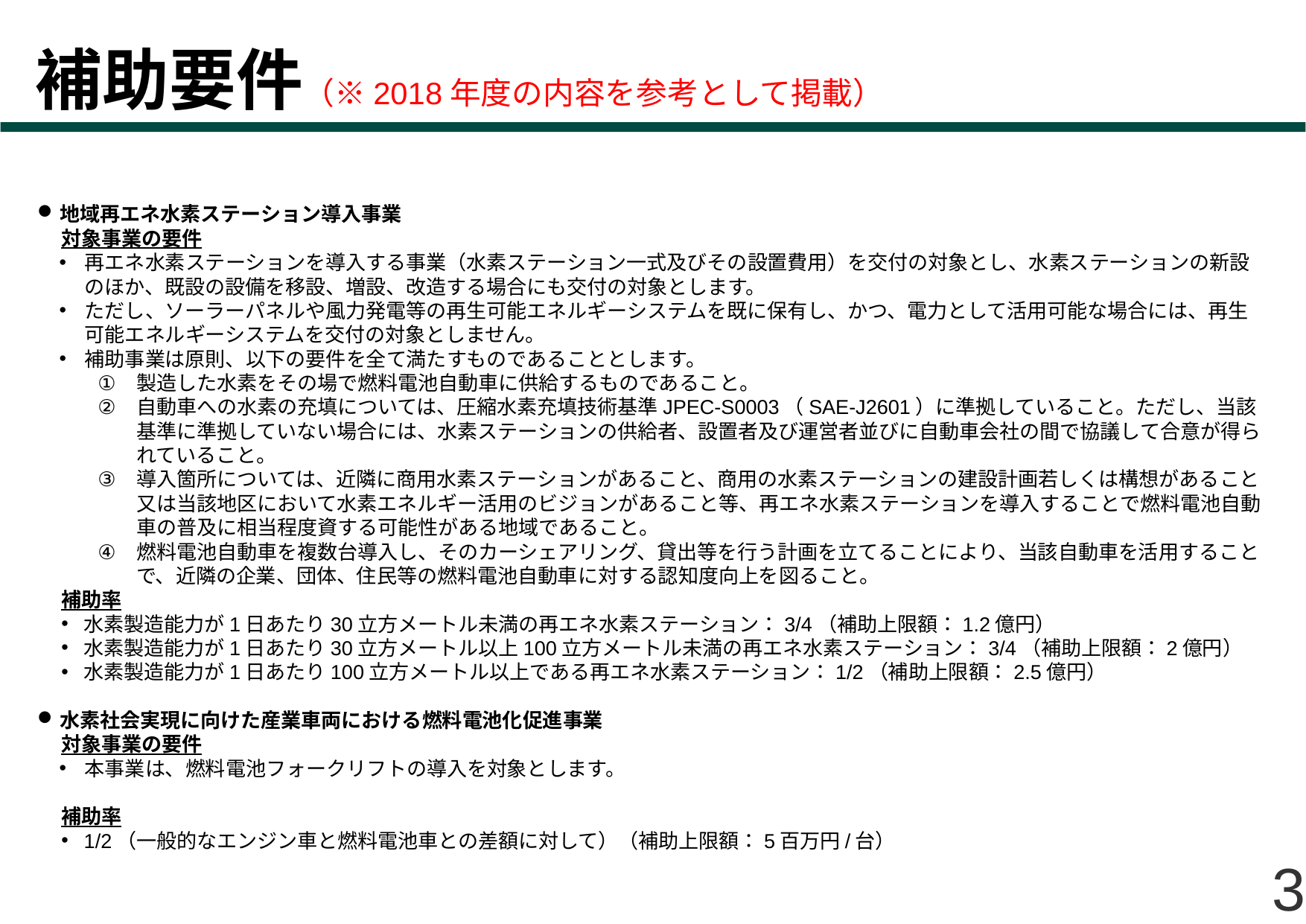

# 補助要件（※2018年度の内容を参考として掲載）
地域再エネ水素ステーション導入事業
対象事業の要件
再エネ水素ステーションを導入する事業（水素ステーション一式及びその設置費用）を交付の対象とし、水素ステーションの新設のほか、既設の設備を移設、増設、改造する場合にも交付の対象とします。
ただし、ソーラーパネルや風⼒発電等の再⽣可能エネルギーシステムを既に保有し、かつ、電⼒として活用可能な場合には、再⽣可能エネルギーシステムを交付の対象としません。
補助事業は原則、以下の要件を全て満たすものであることとします。
製造した水素をその場で燃料電池⾃動⾞に供給するものであること。
⾃動⾞への水素の充填については、圧縮水素充填技術基準JPEC-S0003（SAE-J2601）に準拠していること。ただし、当該基準に準拠していない場合には、水素ステーションの供給者、設置者及び運営者並びに⾃動⾞会社の間で協議して合意が得られていること。
導入箇所については、近隣に商用水素ステーションがあること、商用の水素ステーションの建設計画若しくは構想があること⼜は当該地区において水素エネルギー活用のビジョンがあること等、再エネ水素ステーションを導入することで燃料電池⾃動⾞の普及に相当程度資する可能性がある地域であること。
燃料電池⾃動⾞を複数台導入し、そのカーシェアリング、貸出等を⾏う計画を⽴てることにより、当該⾃動⾞を活用することで、近隣の企業、団体、住⺠等の燃料電池⾃動⾞に対する認知度向上を図ること。
補助率
水素製造能⼒が1日あたり30⽴方メートル未満の再エネ水素ステーション：3/4（補助上限額：1.2億円）
水素製造能⼒が1日あたり30⽴方メートル以上100⽴方メートル未満の再エネ水素ステーション：3/4（補助上限額：2億円）
水素製造能⼒が1日あたり100⽴方メートル以上である再エネ水素ステーション：1/2（補助上限額：2.5億円）

水素社会実現に向けた産業⾞両における燃料電池化促進事業
対象事業の要件
本事業は、燃料電池フォークリフトの導入を対象とします。

補助率
1/2（一般的なエンジン車と燃料電池車との差額に対して）（補助上限額：5百万円/台）